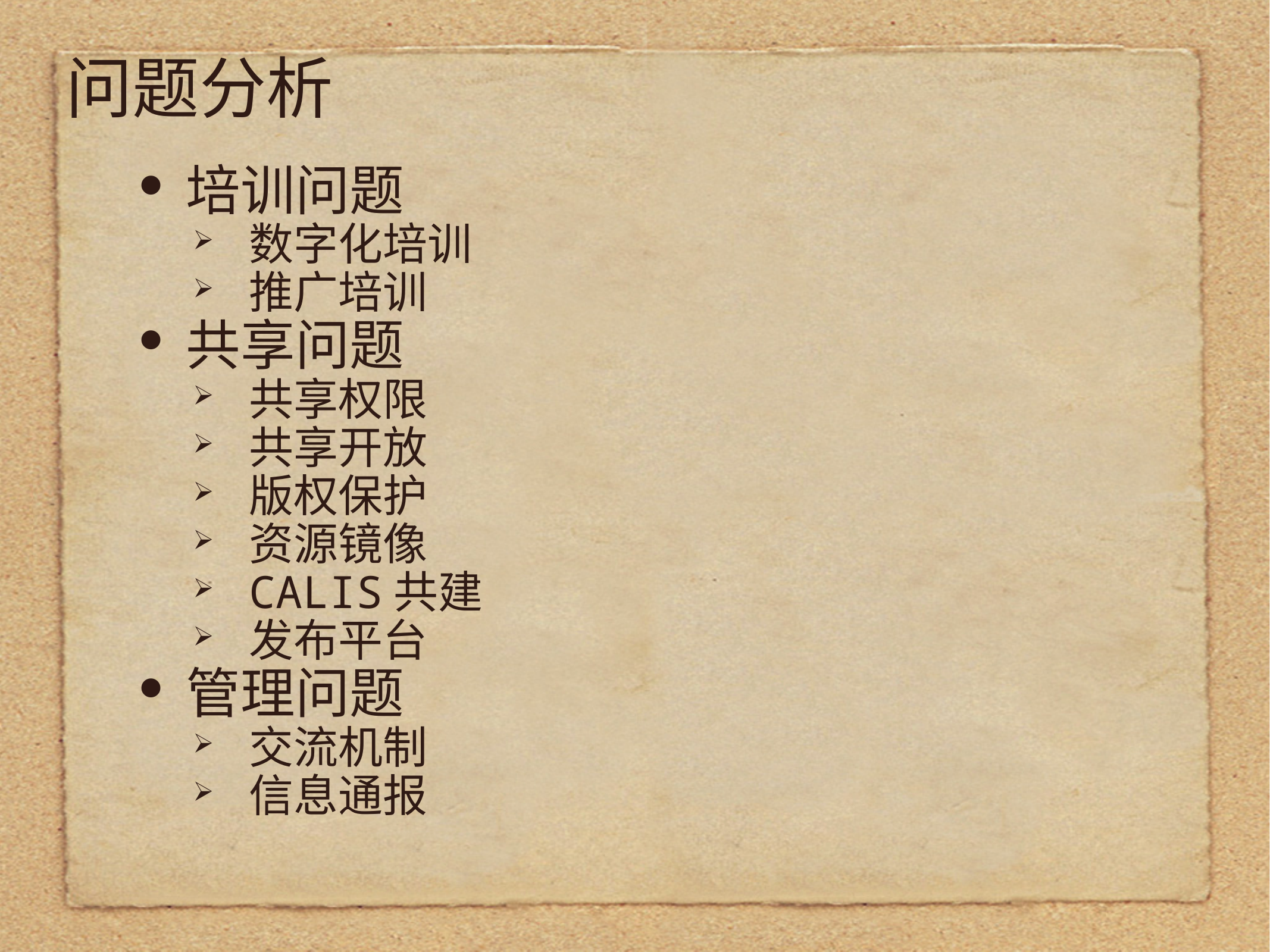

问题分析
培训问题
数字化培训
推广培训
共享问题
共享权限
共享开放
版权保护
资源镜像
CALIS共建
发布平台
管理问题
交流机制
信息通报